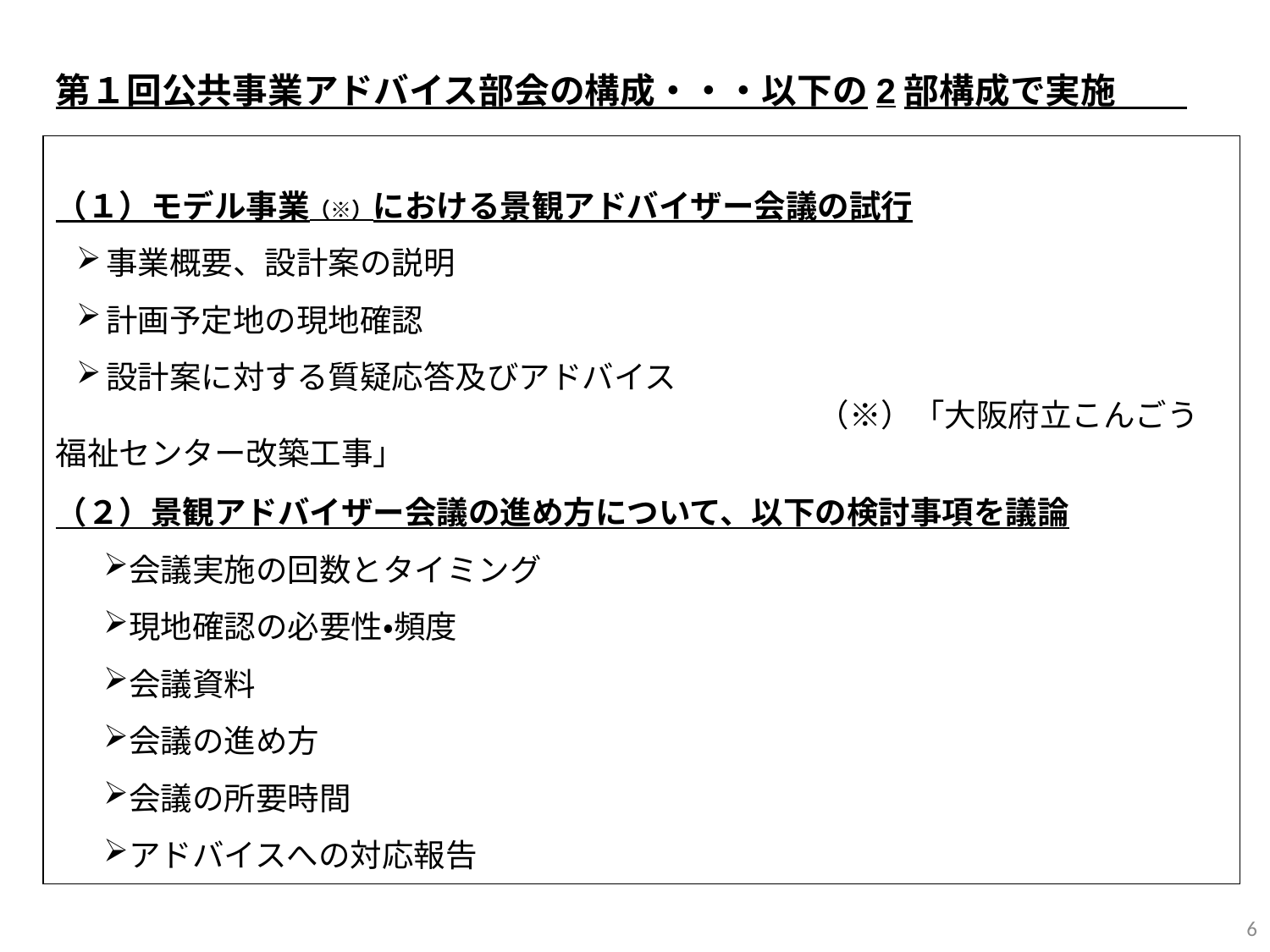

第１回公共事業アドバイス部会の構成・・・以下の2部構成で実施

（１）モデル事業（※）における景観アドバイザー会議の試行
事業概要、設計案の説明
計画予定地の現地確認
設計案に対する質疑応答及びアドバイス
　　　　　　　　　　　　　　　　　　　　　　　　（※）「大阪府立こんごう福祉センター改築工事」
（２）景観アドバイザー会議の進め方について、以下の検討事項を議論
会議実施の回数とタイミング
現地確認の必要性・頻度
会議資料
会議の進め方
会議の所要時間
アドバイスへの対応報告
6